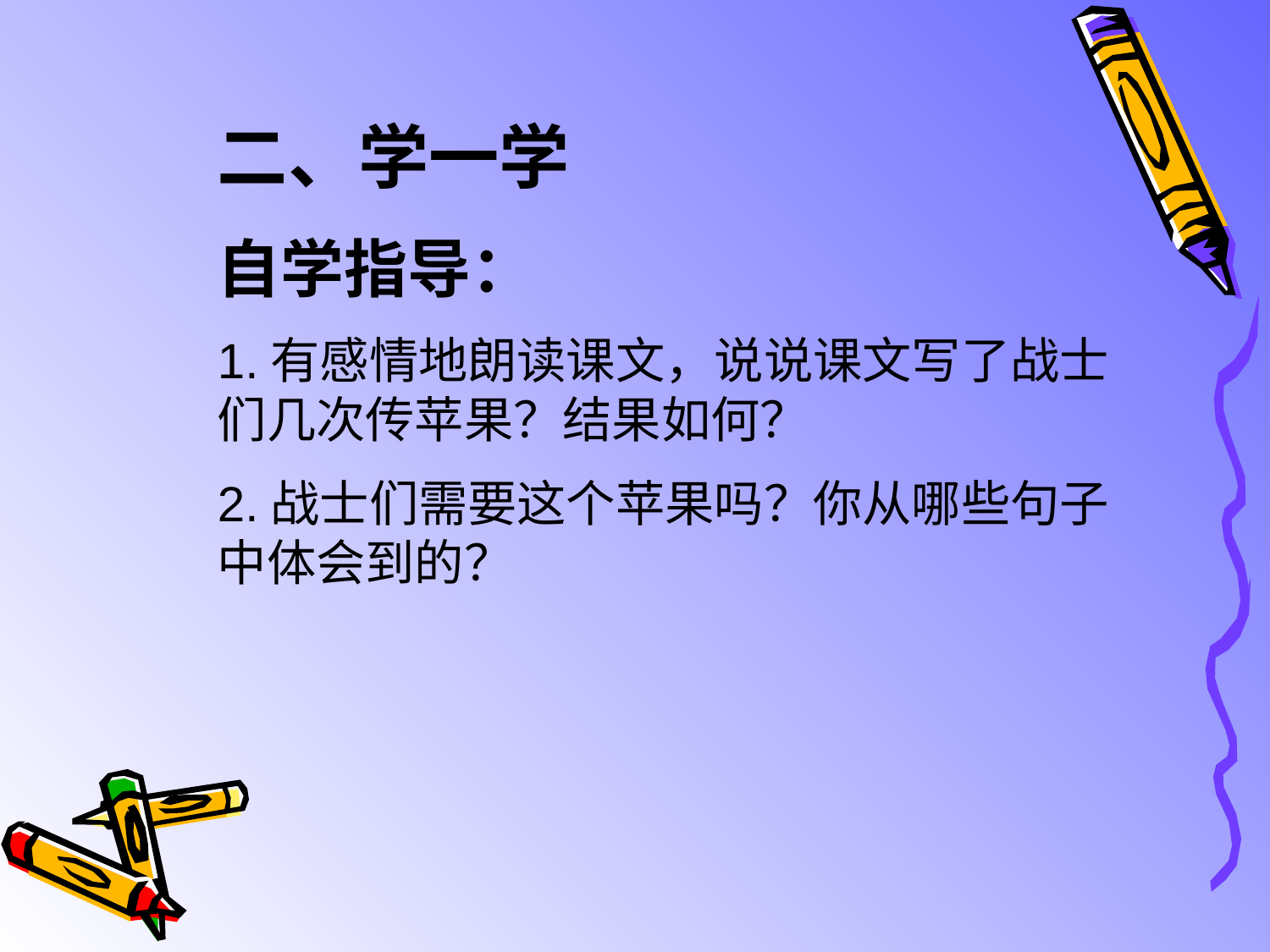

二、学一学
自学指导：
1.有感情地朗读课文，说说课文写了战士们几次传苹果？结果如何？
2.战士们需要这个苹果吗？你从哪些句子中体会到的？